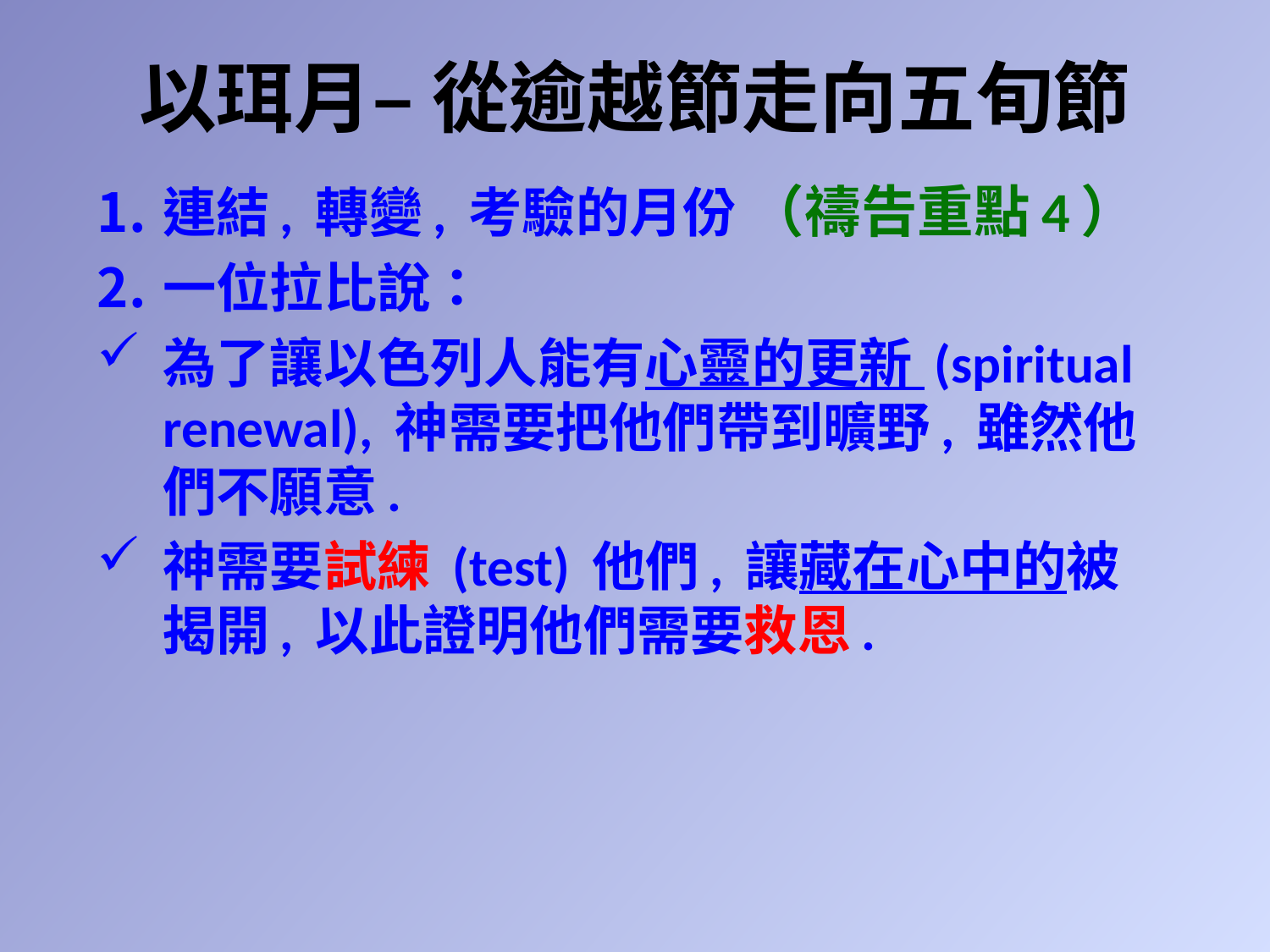

# 以珥月– 從逾越節走向五旬節
連結, 轉變, 考驗的月份 （禱告重點4）
一位拉比說：
為了讓以色列人能有心靈的更新 (spiritual renewal), 神需要把他們帶到曠野, 雖然他們不願意.
神需要試練 (test) 他們, 讓藏在心中的被揭開, 以此證明他們需要救恩.